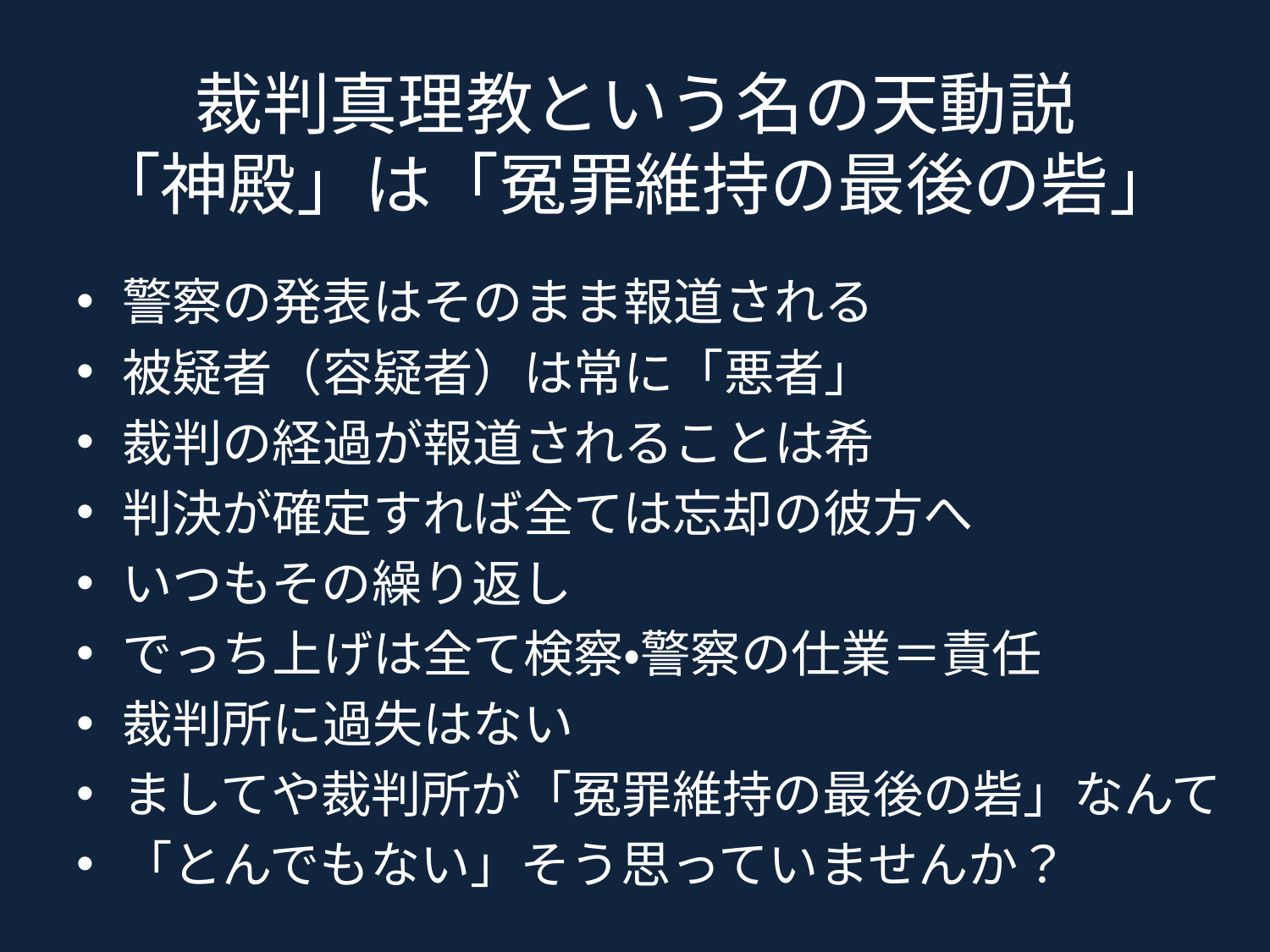

# 裁判真理教という名の天動説 「神殿」は「冤罪維持の最後の砦」
警察の発表はそのまま報道される
被疑者（容疑者）は常に「悪者」
裁判の経過が報道されることは希
判決が確定すれば全ては忘却の彼方へ
いつもその繰り返し
でっち上げは全て検察・警察の仕業＝責任
裁判所に過失はない
ましてや裁判所が「冤罪維持の最後の砦」なんて
「とんでもない」そう思っていませんか？